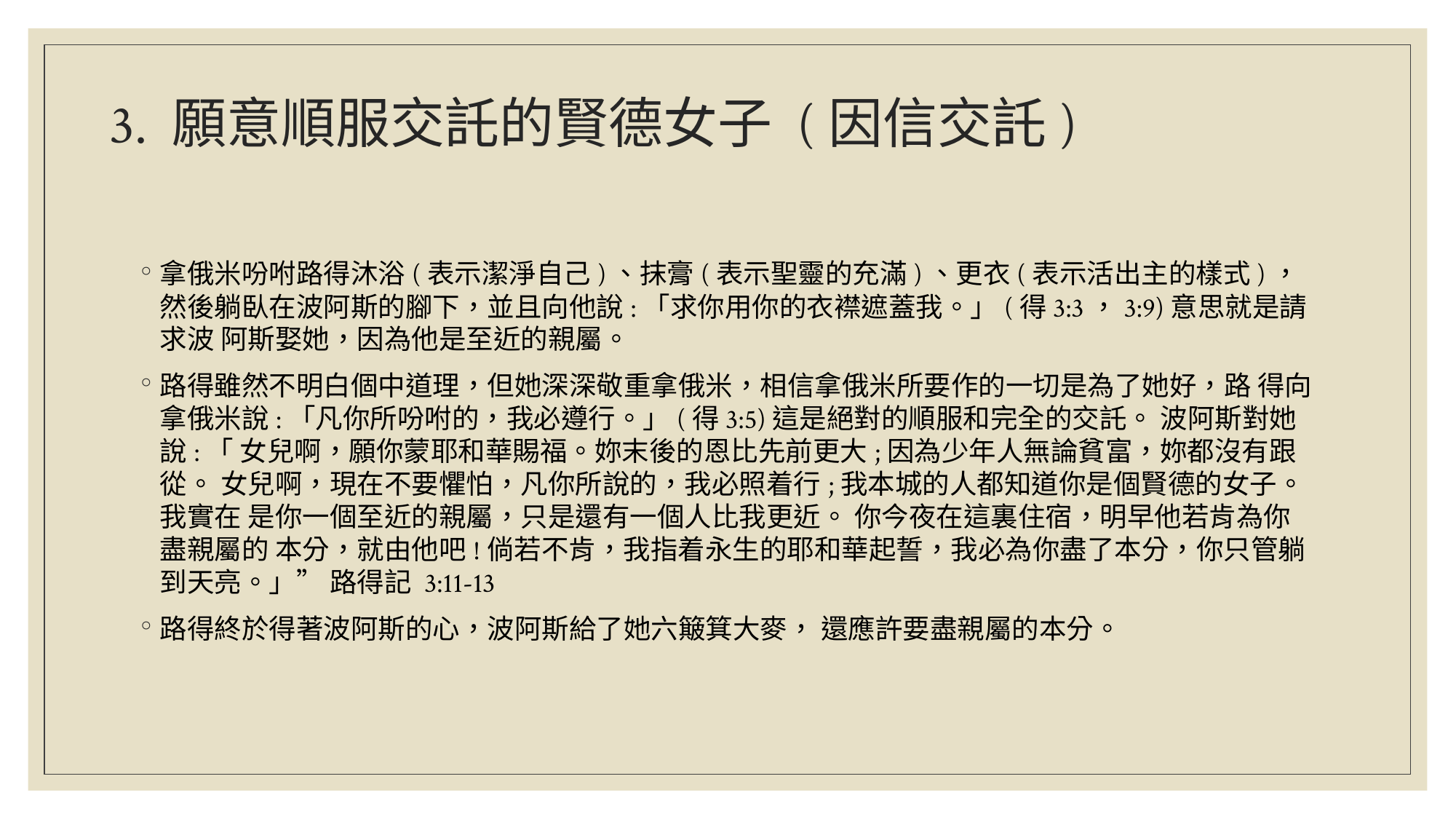

# 3. 願意順服交託的賢德女子 (因信交託)
拿俄米吩咐路得沐浴(表示潔淨自己)、抹膏(表示聖靈的充滿)、更衣(表示活出主的樣式)， 然後躺臥在波阿斯的腳下，並且向他說:「求你用你的衣襟遮蓋我。」(得3:3，3:9)意思就是請求波 阿斯娶她，因為他是至近的親屬。
路得雖然不明白個中道理，但她深深敬重拿俄米，相信拿俄米所要作的一切是為了她好，路 得向拿俄米說:「凡你所吩咐的，我必遵行。」(得3:5)這是絕對的順服和完全的交託。 波阿斯對她 說:「 女兒啊，願你蒙耶和華賜福。妳末後的恩比先前更大;因為少年人無論貧富，妳都沒有跟從。 女兒啊，現在不要懼怕，凡你所說的，我必照着行;我本城的人都知道你是個賢德的女子。 我實在 是你一個至近的親屬，只是還有一個人比我更近。 你今夜在這裏住宿，明早他若肯為你盡親屬的 本分，就由他吧!倘若不肯，我指着永生的耶和華起誓，我必為你盡了本分，你只管躺到天亮。」” 路得記 3:11-13
路得終於得著波阿斯的心，波阿斯給了她六簸箕大麥， 還應許要盡親屬的本分。